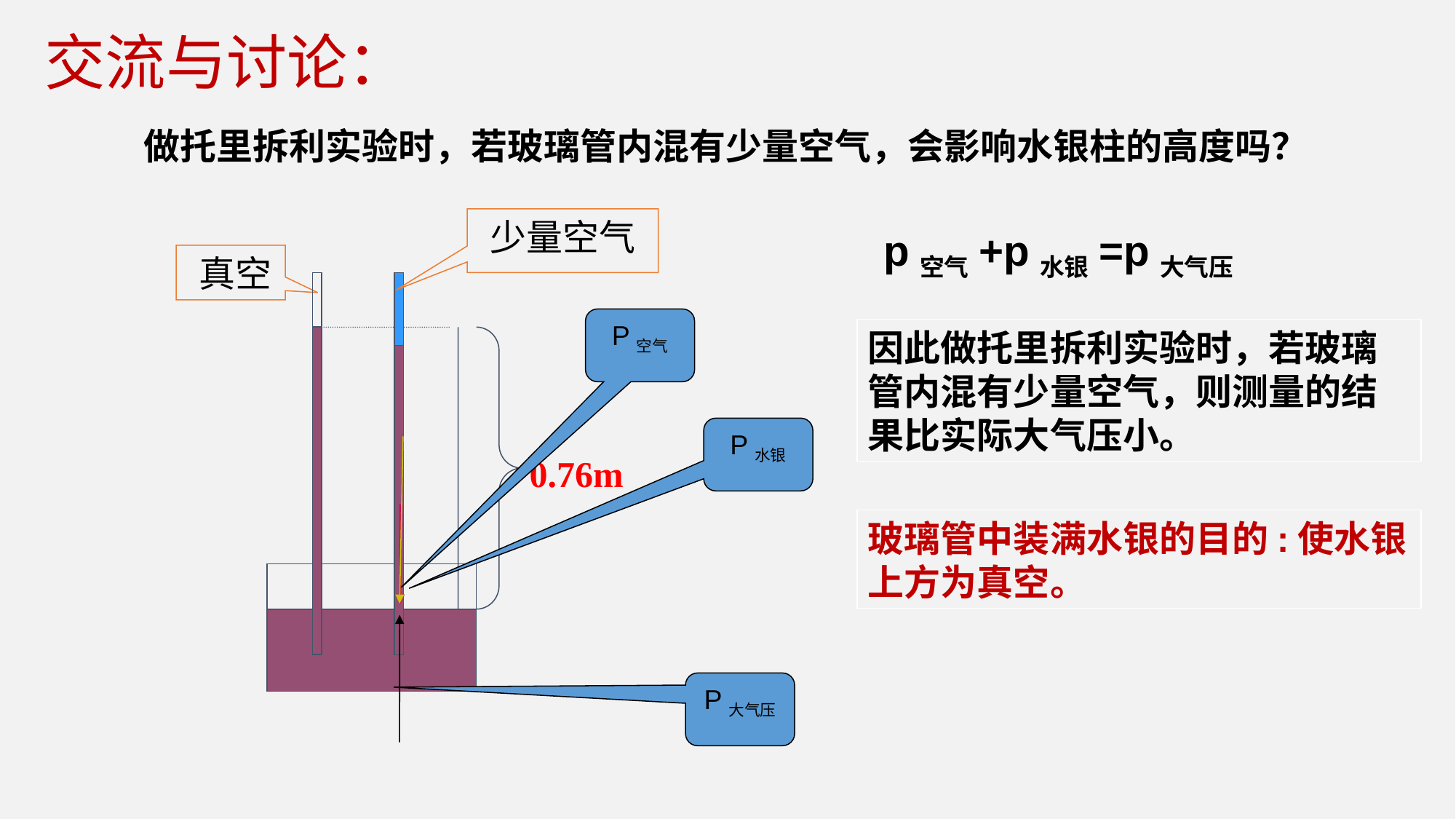

交流与讨论：
做托里拆利实验时，若玻璃管内混有少量空气，会影响水银柱的高度吗？
少量空气
真空

0.76m

p空气+p水银=p大气压
P空气
因此做托里拆利实验时，若玻璃管内混有少量空气，则测量的结果比实际大气压小。
P水银

玻璃管中装满水银的目的:使水银上方为真空。

P大气压